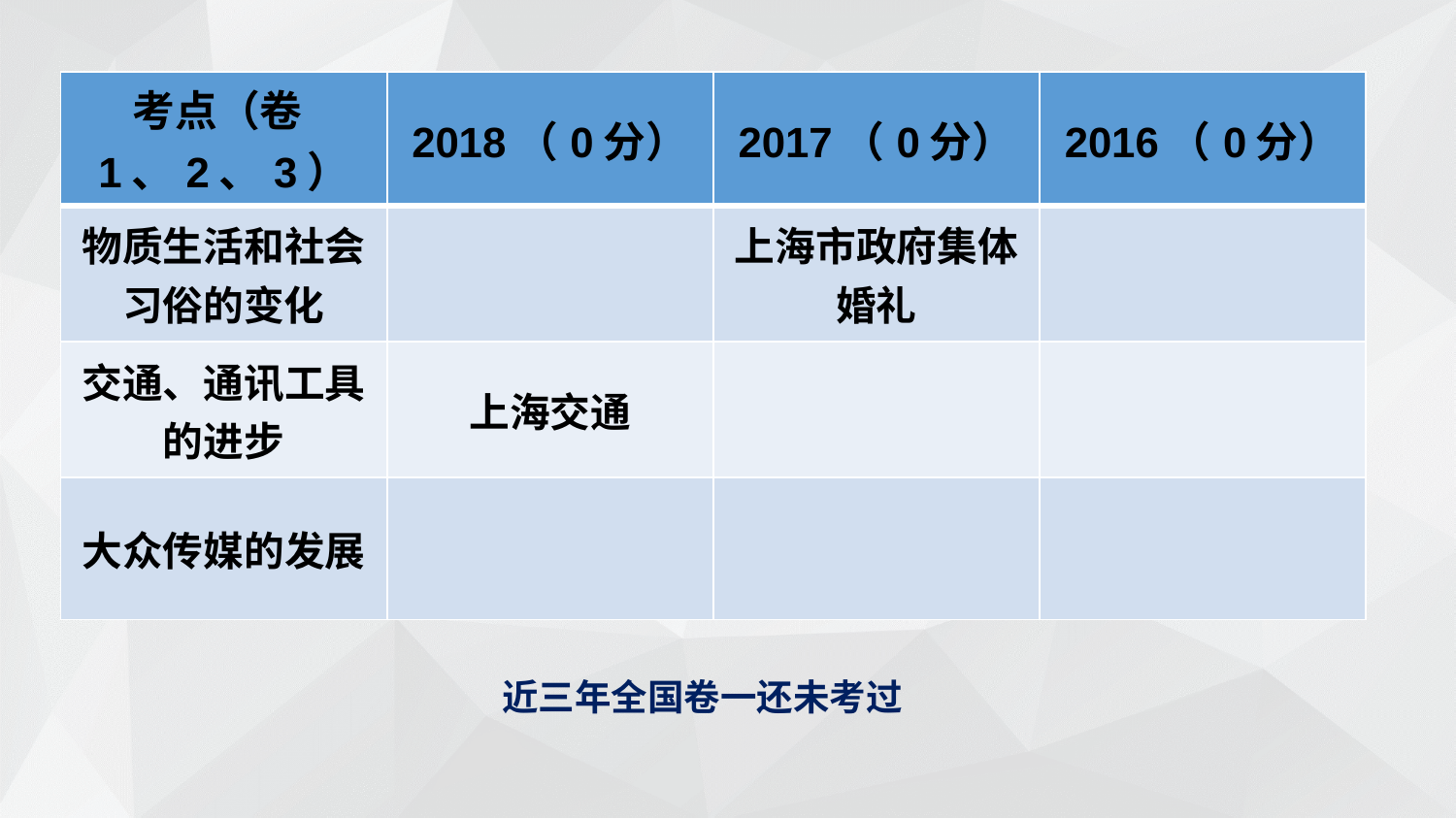

| 考点（卷1、2、3） | 2018（0分） | 2017（0分） | 2016（0分） |
| --- | --- | --- | --- |
| 物质生活和社会习俗的变化 |  | 上海市政府集体婚礼 |  |
| 交通、通讯工具的进步 | 上海交通 |  |  |
| 大众传媒的发展 |  |  |  |
# 近三年全国卷一还未考过